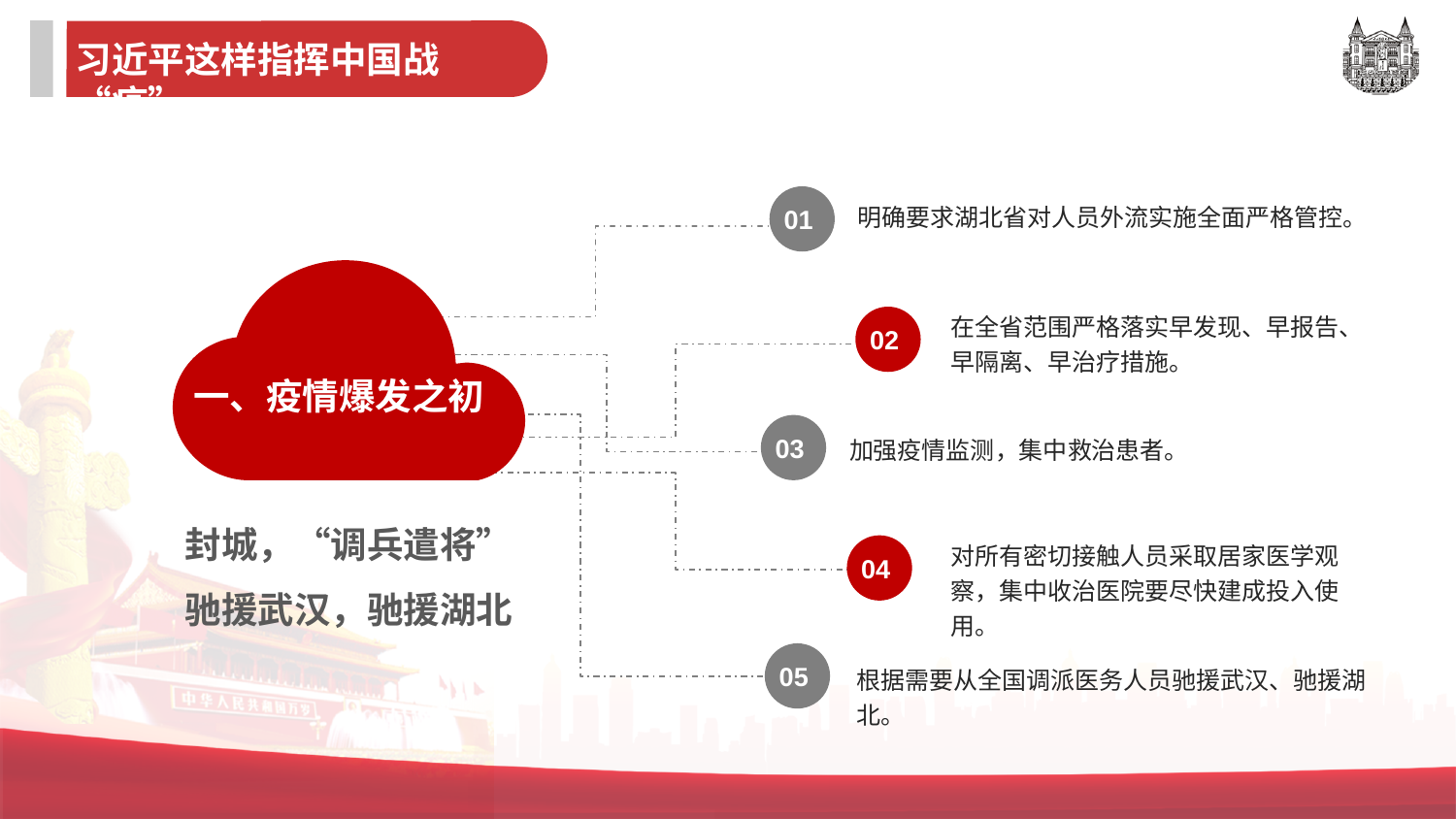

习近平这样指挥中国战“疫”

市场前景可观

01
明确要求湖北省对人员外流实施全面严格管控。

一、疫情爆发之初
在全省范围严格落实早发现、早报告、早隔离、早治疗措施。

02

03
加强疫情监测，集中救治患者。

05
根据需要从全国调派医务人员驰援武汉、驰援湖北。
对所有密切接触人员采取居家医学观察，集中收治医院要尽快建成投入使用。

04
封城，“调兵遣将”
驰援武汉，驰援湖北